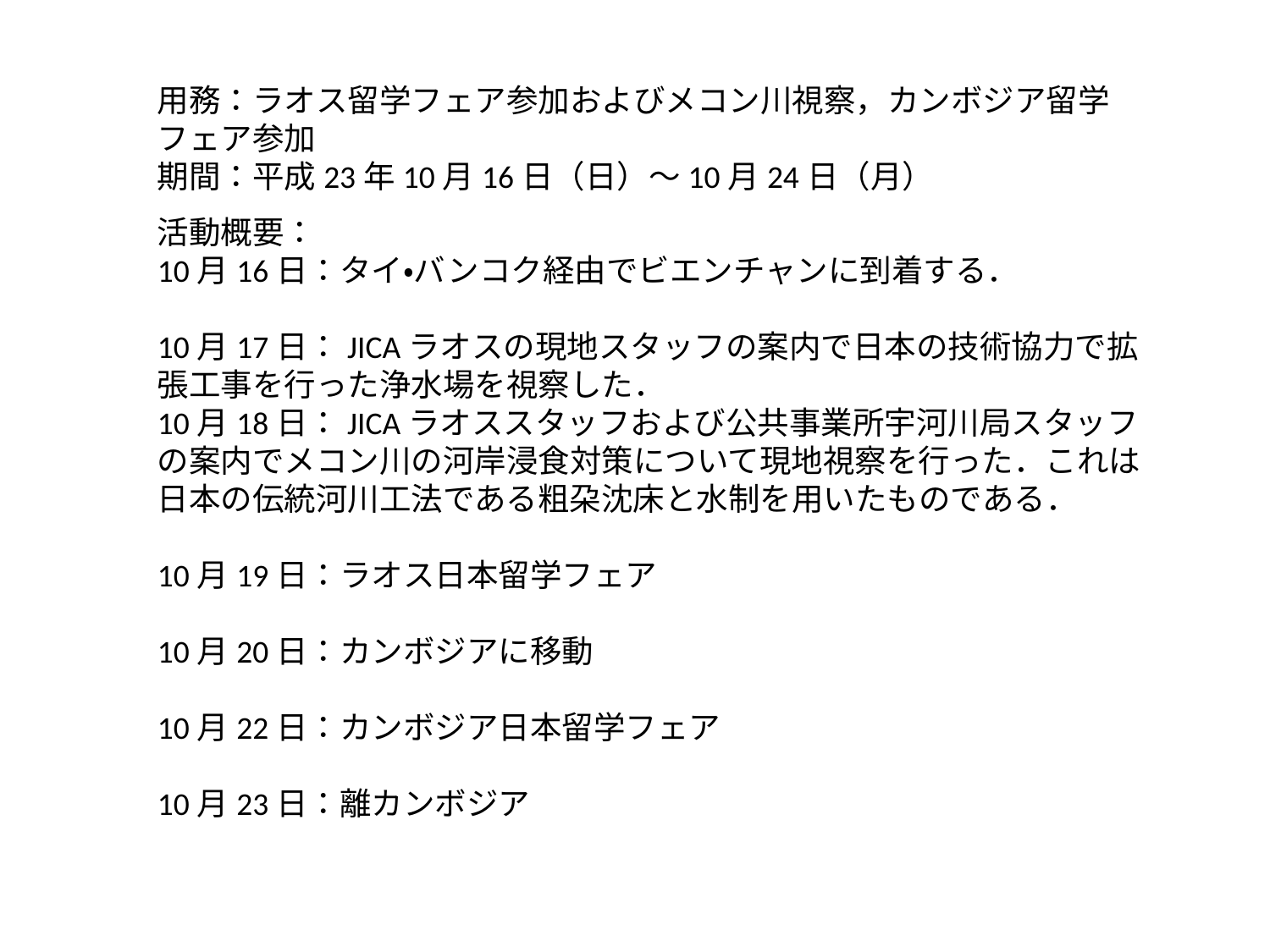

用務：ラオス留学フェア参加およびメコン川視察，カンボジア留学フェア参加
期間：平成23年10月16日（日）～10月24日（月）
活動概要：
10月16日：タイ・バンコク経由でビエンチャンに到着する．

10月17日：JICAラオスの現地スタッフの案内で日本の技術協力で拡張工事を行った浄水場を視察した．
10月18日：JICAラオススタッフおよび公共事業所宇河川局スタッフの案内でメコン川の河岸浸食対策について現地視察を行った．これは日本の伝統河川工法である粗朶沈床と水制を用いたものである．

10月19日：ラオス日本留学フェア

10月20日：カンボジアに移動

10月22日：カンボジア日本留学フェア

10月23日：離カンボジア